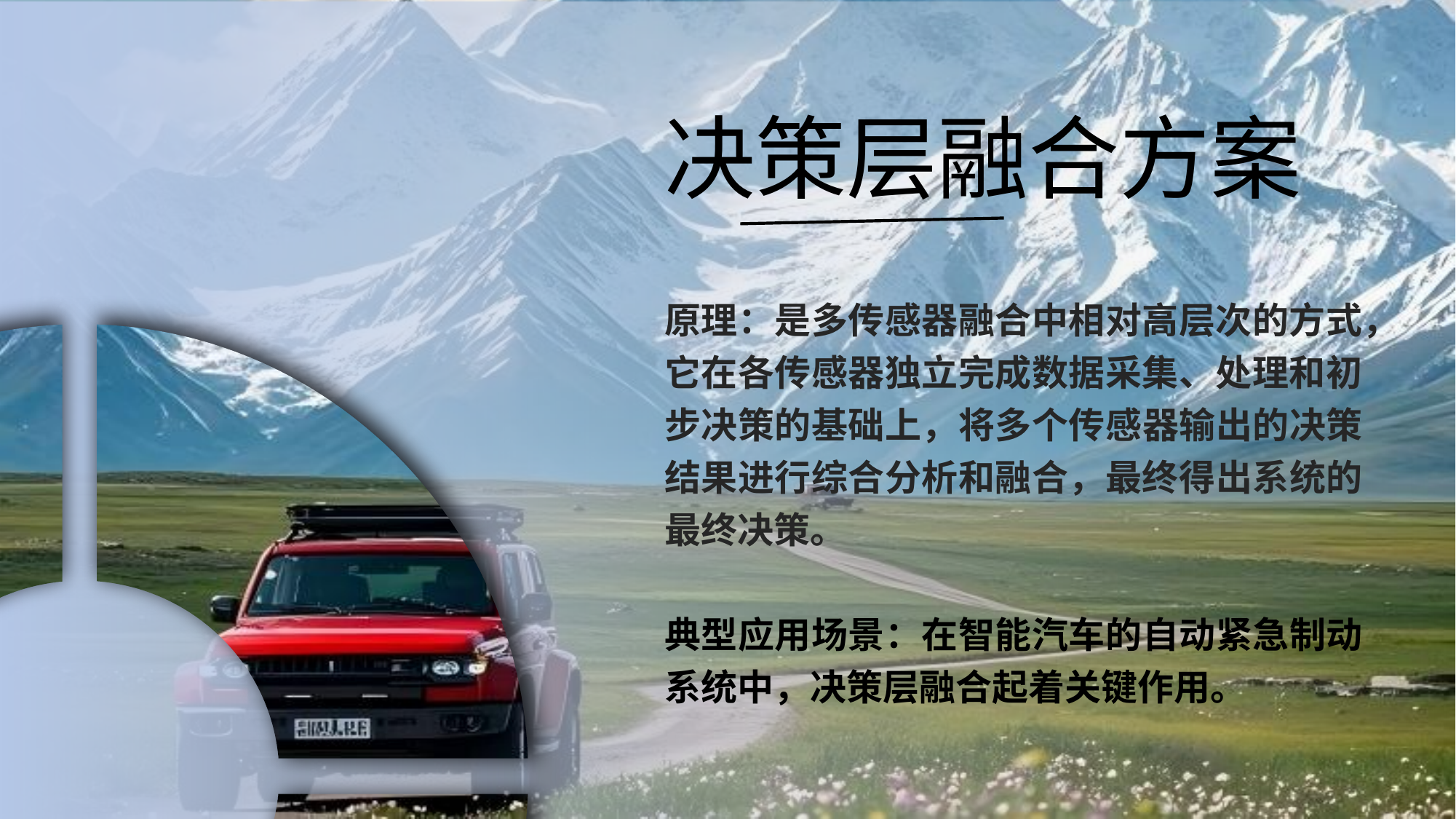

数据层融合方案

原理：是多传感器融合中最基础且最直接的方式，它强调在传感器采集到原始数据后，仅进行必要的格式转换、时间同步和空间对齐等简单预处理，便直接对多源数据开展融合操作。

典型应用场景：在智能汽车的高精地图绘制中，数据层融合发挥着重要作用。

特征层融合方案

原理：特征层融合是一种分阶段的数据处理方式，它先针对各传感器采集的原始数据，运用专门的特征提取算法，挖掘出数据中最具代表性和区分性的特征信息，而后将这些来自不同传感器的特征信息进行有机融合。

典型应用场景：在智能汽车的目标识别系统中，特征层融合得到了广泛应用。

决策层融合方案

原理：是多传感器融合中相对高层次的方式，它在各传感器独立完成数据采集、处理和初步决策的基础上，将多个传感器输出的决策结果进行综合分析和融合，最终得出系统的最终决策。

典型应用场景：在智能汽车的自动紧急制动系统中，决策层融合起着关键作用。